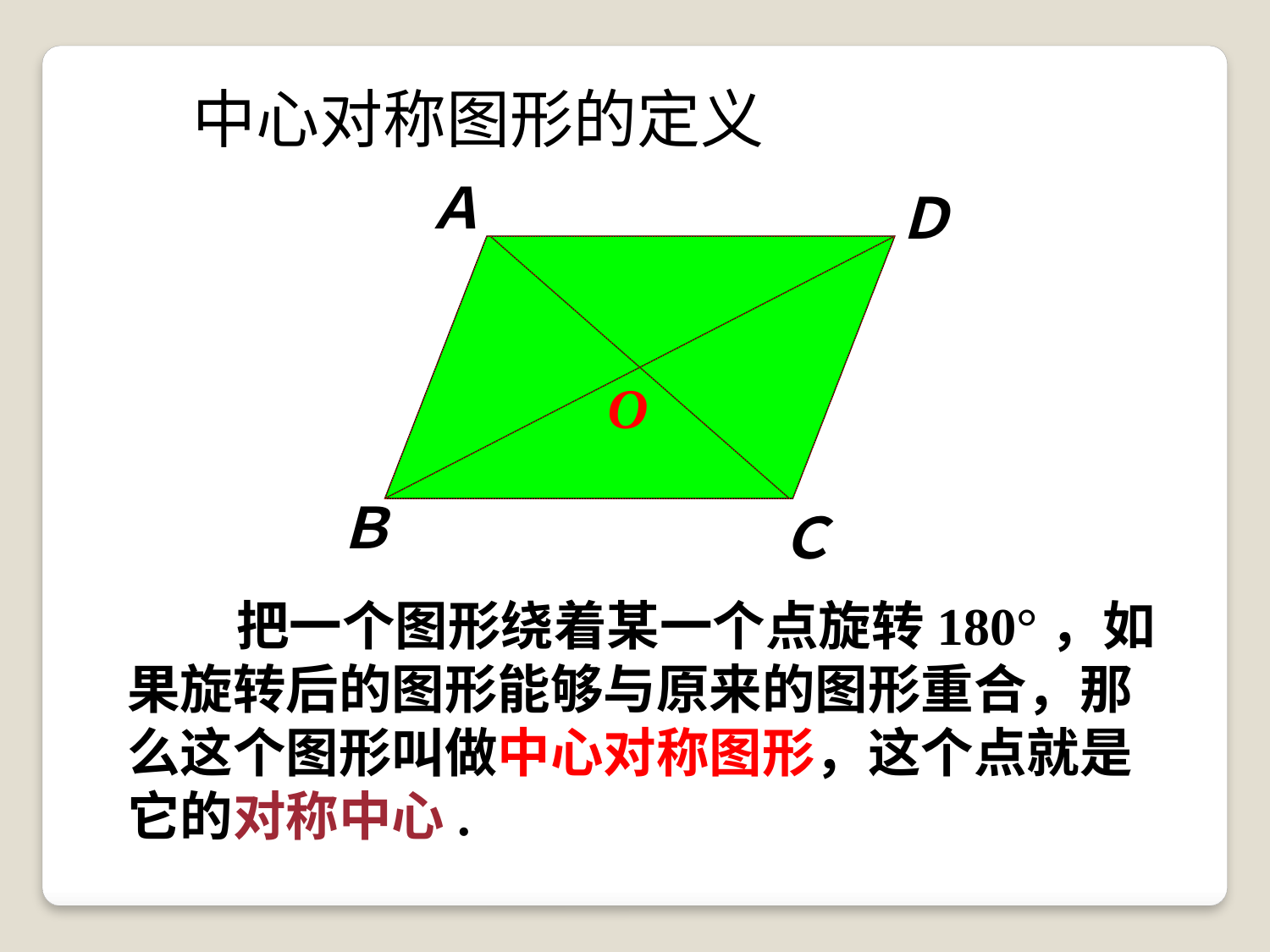

中心对称图形的定义
Ａ
Ｄ
O
Ｂ
Ｃ

        把一个图形绕着某一个点旋转180°，如果旋转后的图形能够与原来的图形重合，那么这个图形叫做中心对称图形，这个点就是它的对称中心.